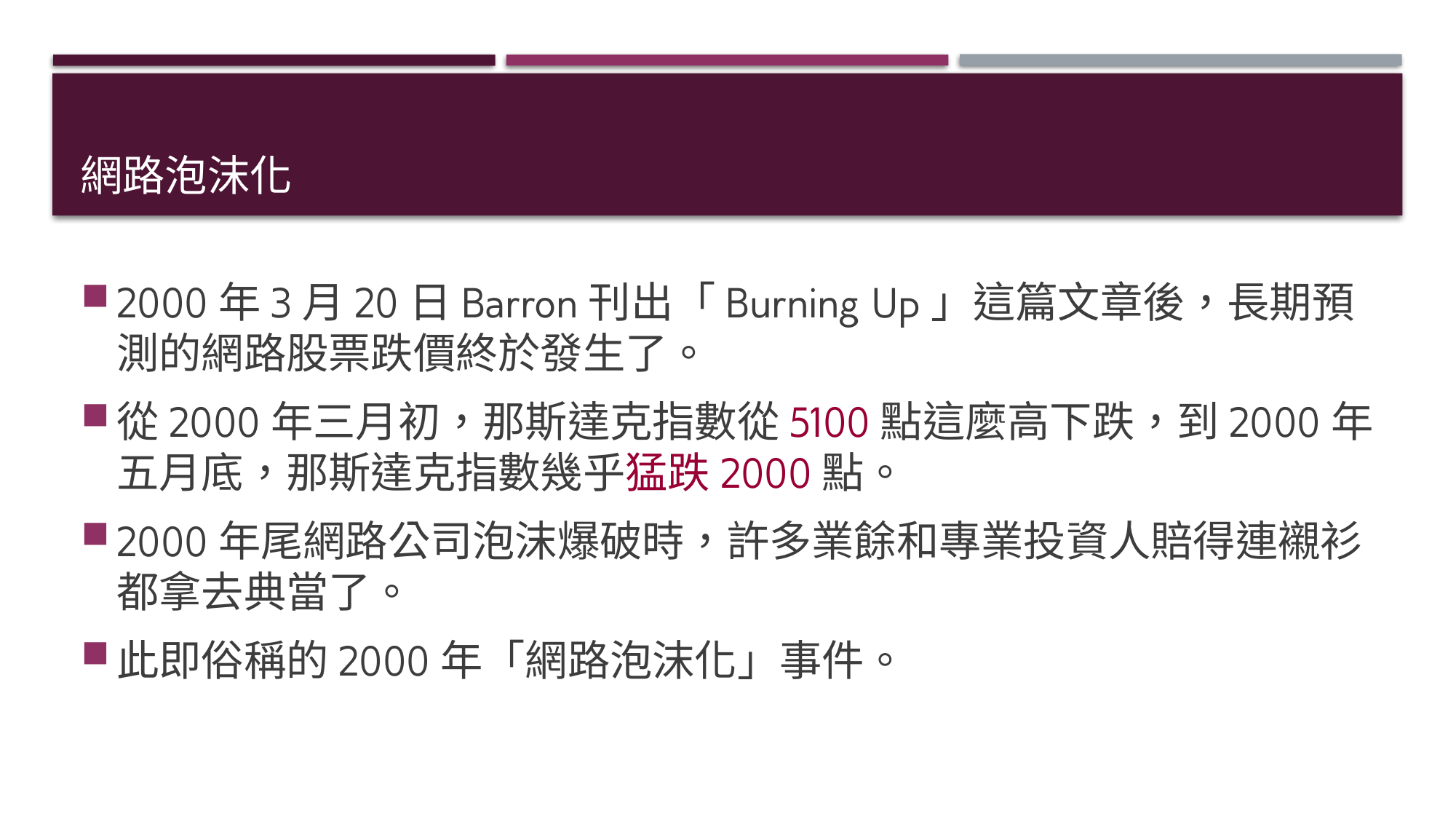

# 網路泡沫化
2000年3月20日Barron刊出「Burning Up」這篇文章後，長期預測的網路股票跌價終於發生了。
從2000年三月初，那斯達克指數從5100點這麼高下跌，到2000年五月底，那斯達克指數幾乎猛跌2000點。
2000年尾網路公司泡沫爆破時，許多業餘和專業投資人賠得連襯衫都拿去典當了。
此即俗稱的2000年「網路泡沫化」事件。